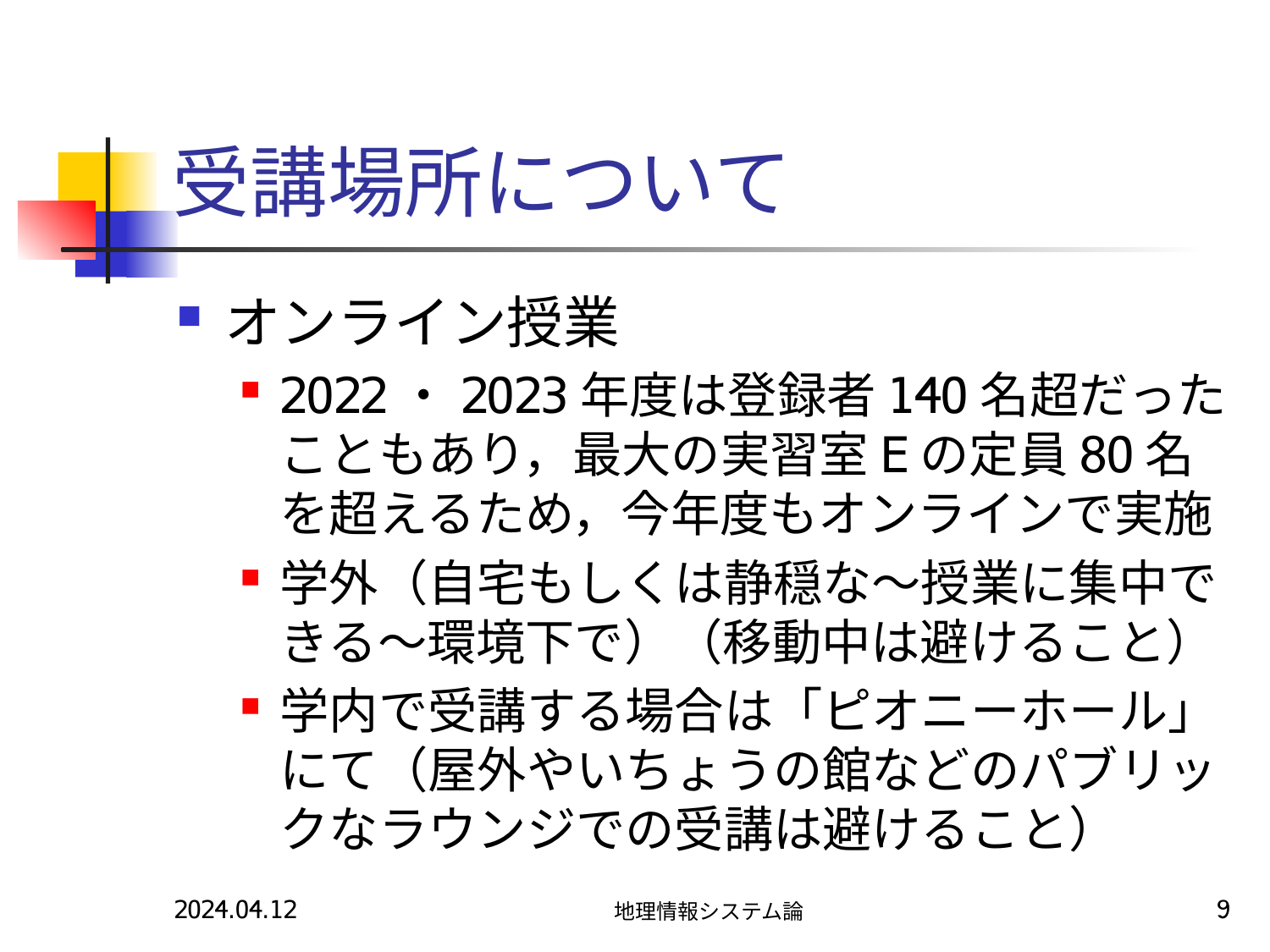

# 受講場所について
オンライン授業
2022・2023年度は登録者140名超だったこともあり，最大の実習室Eの定員80名を超えるため，今年度もオンラインで実施
学外（自宅もしくは静穏な～授業に集中できる～環境下で）（移動中は避けること）
学内で受講する場合は「ピオニーホール」にて（屋外やいちょうの館などのパブリックなラウンジでの受講は避けること）
2024.04.12
地理情報システム論
9